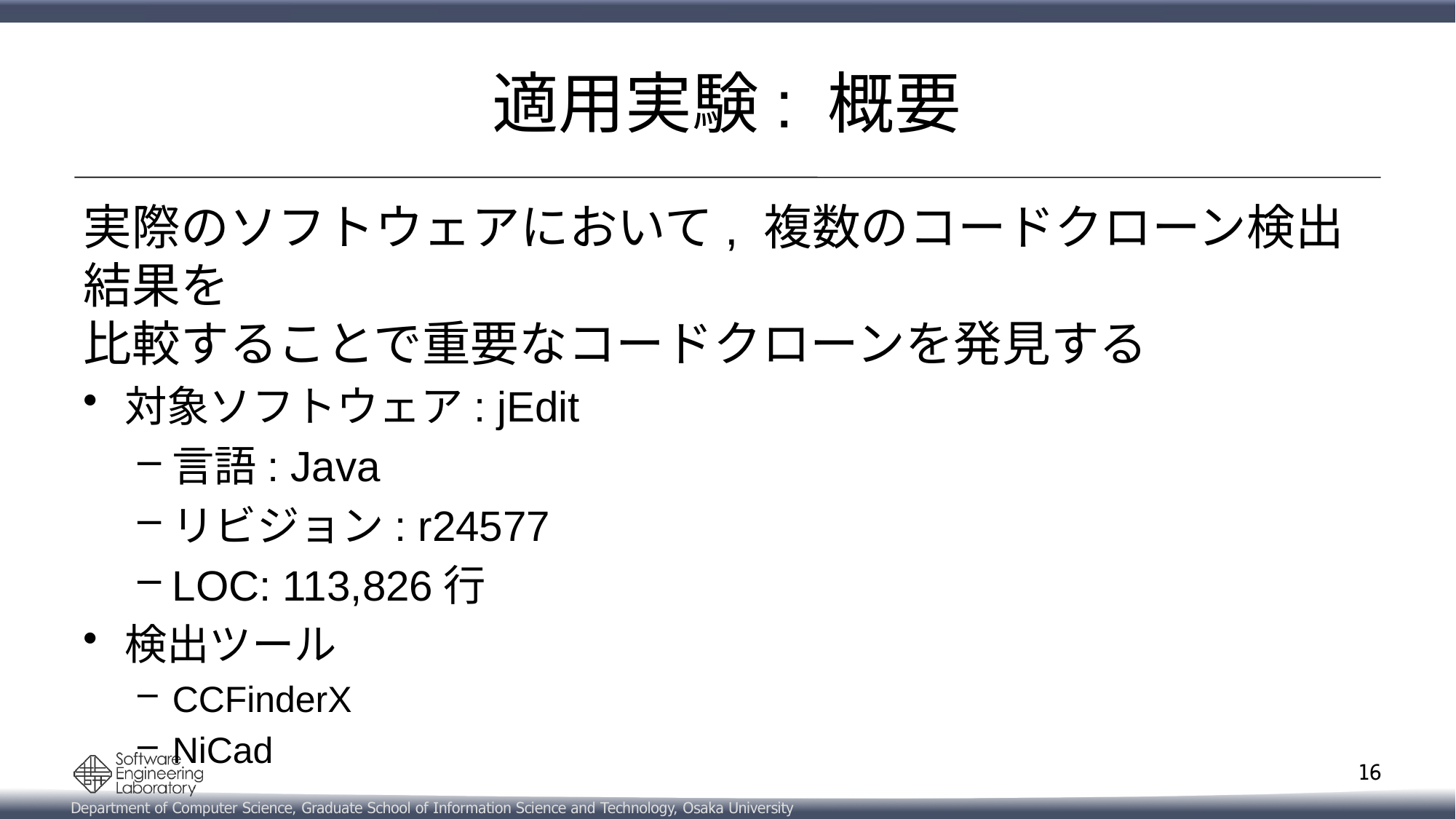

# 適用実験: 概要
実際のソフトウェアにおいて, 複数のコードクローン検出結果を
比較することで重要なコードクローンを発見する
対象ソフトウェア: jEdit
言語: Java
リビジョン: r24577
LOC: 113,826行
検出ツール
CCFinderX
NiCad
16